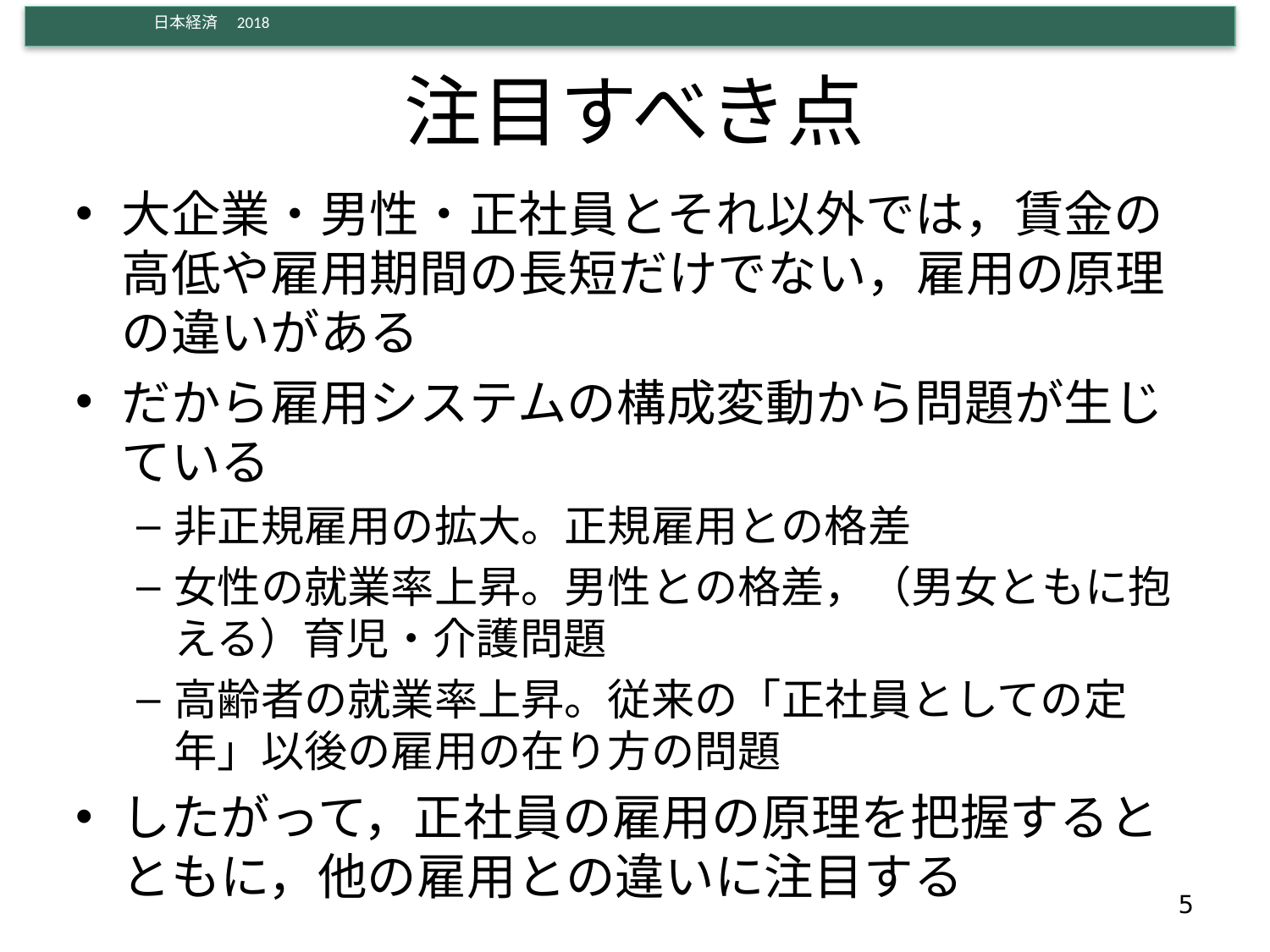

# 注目すべき点
大企業・男性・正社員とそれ以外では，賃金の高低や雇用期間の長短だけでない，雇用の原理の違いがある
だから雇用システムの構成変動から問題が生じている
非正規雇用の拡大。正規雇用との格差
女性の就業率上昇。男性との格差，（男女ともに抱える）育児・介護問題
高齢者の就業率上昇。従来の「正社員としての定年」以後の雇用の在り方の問題
したがって，正社員の雇用の原理を把握するとともに，他の雇用との違いに注目する
5